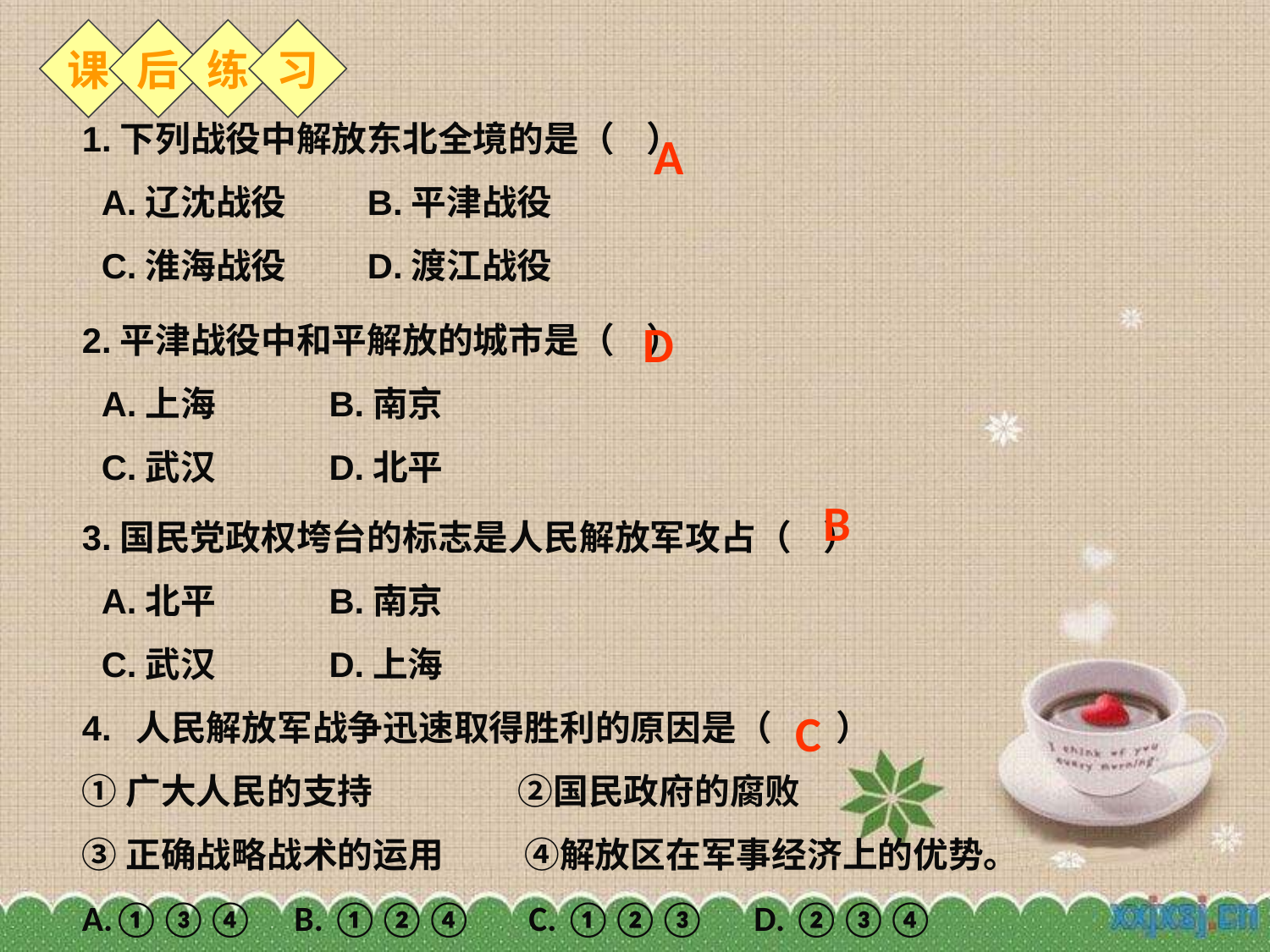

课
后
练
习
1.下列战役中解放东北全境的是（    ）
  A.辽沈战役         B.平津战役
  C.淮海战役         D.渡江战役
2.平津战役中和平解放的城市是（    ）
  A.上海             B.南京
  C.武汉             D.北平
3.国民党政权垮台的标志是人民解放军攻占（    ）
  A.北平             B.南京
  C.武汉             D.上海
4.  人民解放军战争迅速取得胜利的原因是（        ）
①广大人民的支持                  ②国民政府的腐败
③正确战略战术的运用          ④解放区在军事经济上的优势。
A.①③④     B. ①②④       C. ①②③      D. ②③④

A
D
B

C